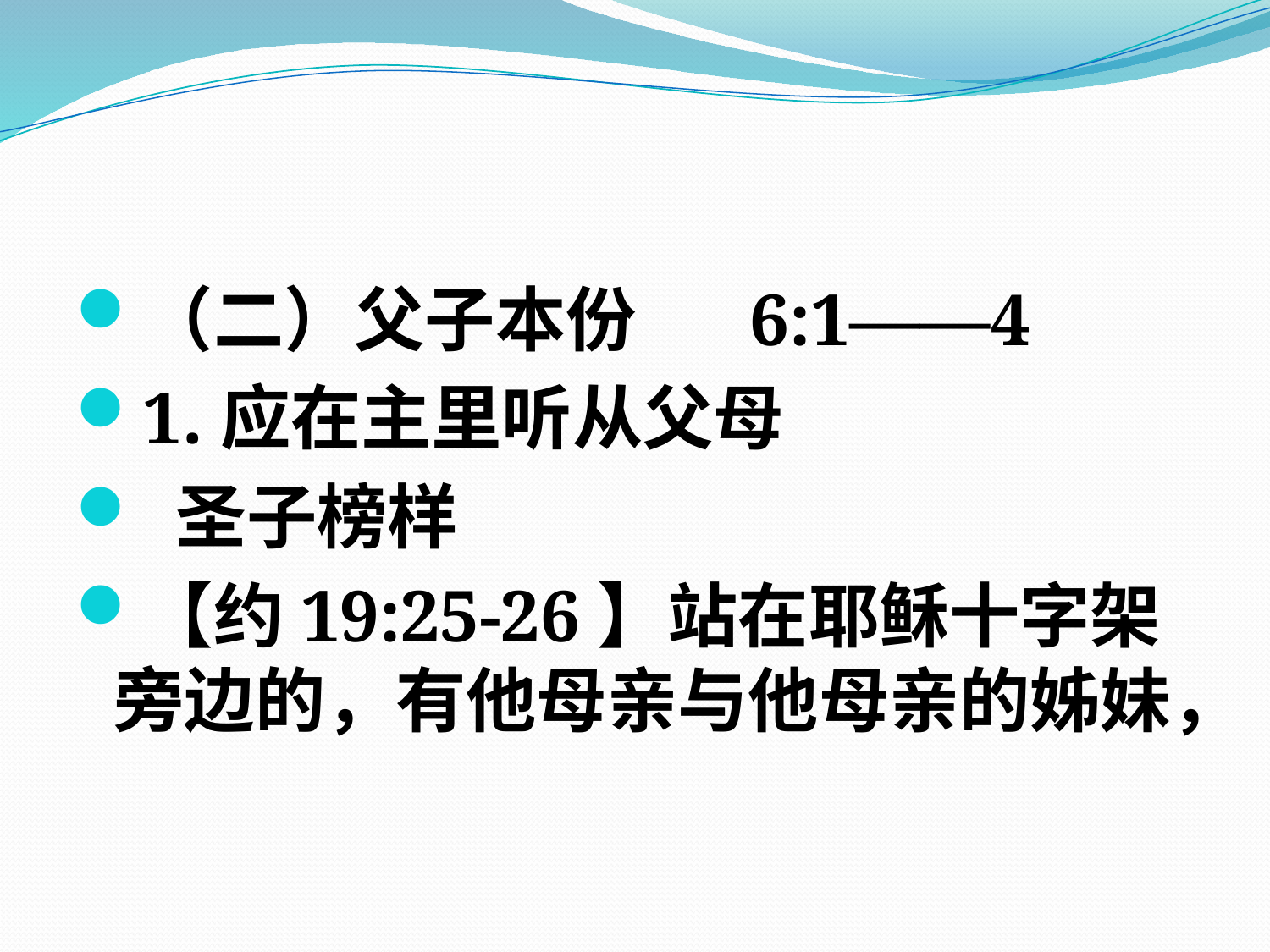

#
（二）父子本份      6:1——4
1.应在主里听从父母
 圣子榜样
【约19:25-26】站在耶稣十字架旁边的，有他母亲与他母亲的姊妹，